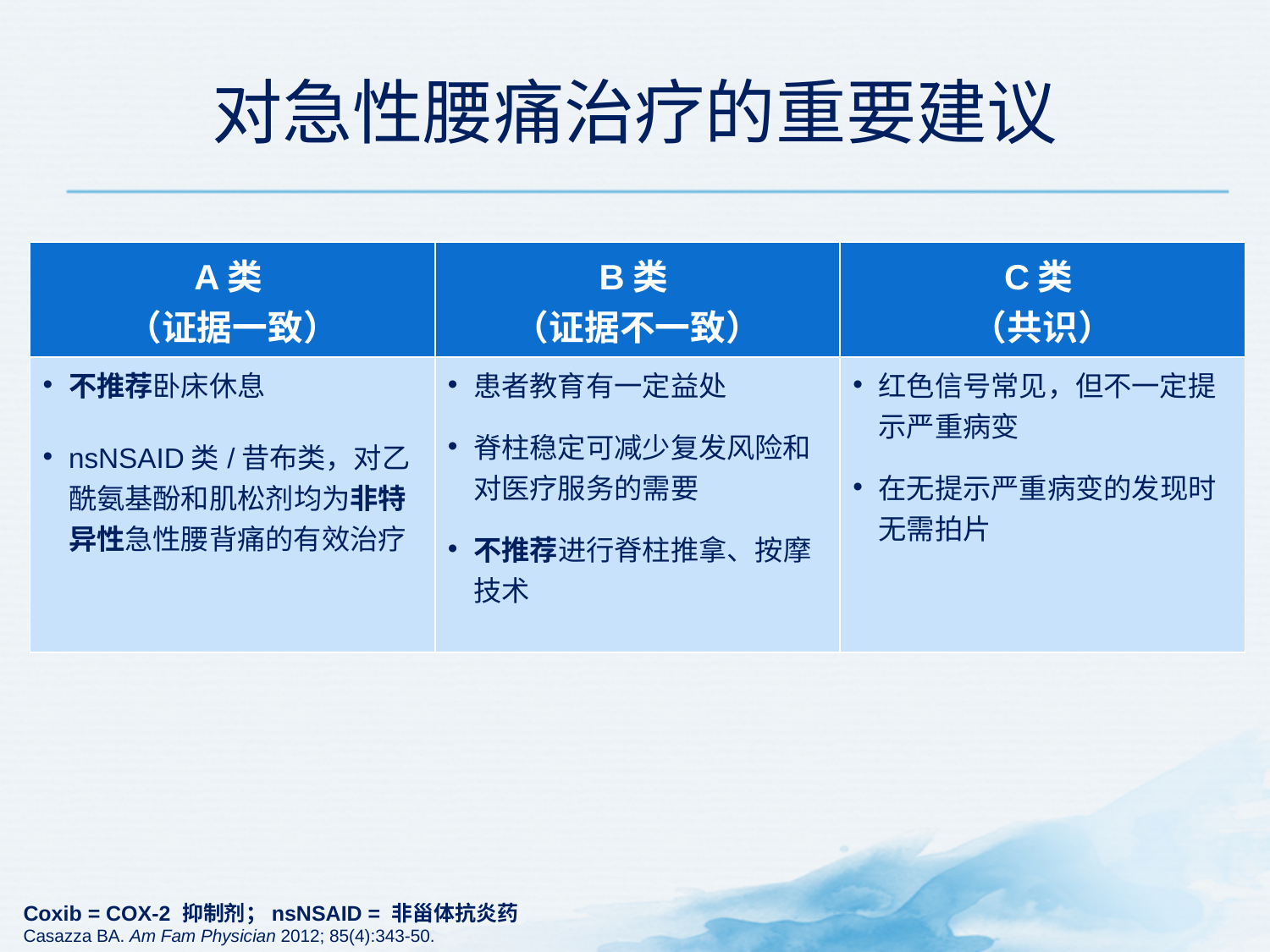

# 对急性腰痛治疗的重要建议
| A类 （证据一致） | B类 （证据不一致） | C类 （共识） |
| --- | --- | --- |
| 不推荐卧床休息 nsNSAID类/昔布类，对乙酰氨基酚和肌松剂均为非特异性急性腰背痛的有效治疗 | 患者教育有一定益处 脊柱稳定可减少复发风险和对医疗服务的需要 不推荐进行脊柱推拿、按摩技术 | 红色信号常见，但不一定提示严重病变 在无提示严重病变的发现时无需拍片 |
Coxib = COX-2 抑制剂；nsNSAID = 非甾体抗炎药
Casazza BA. Am Fam Physician 2012; 85(4):343-50.